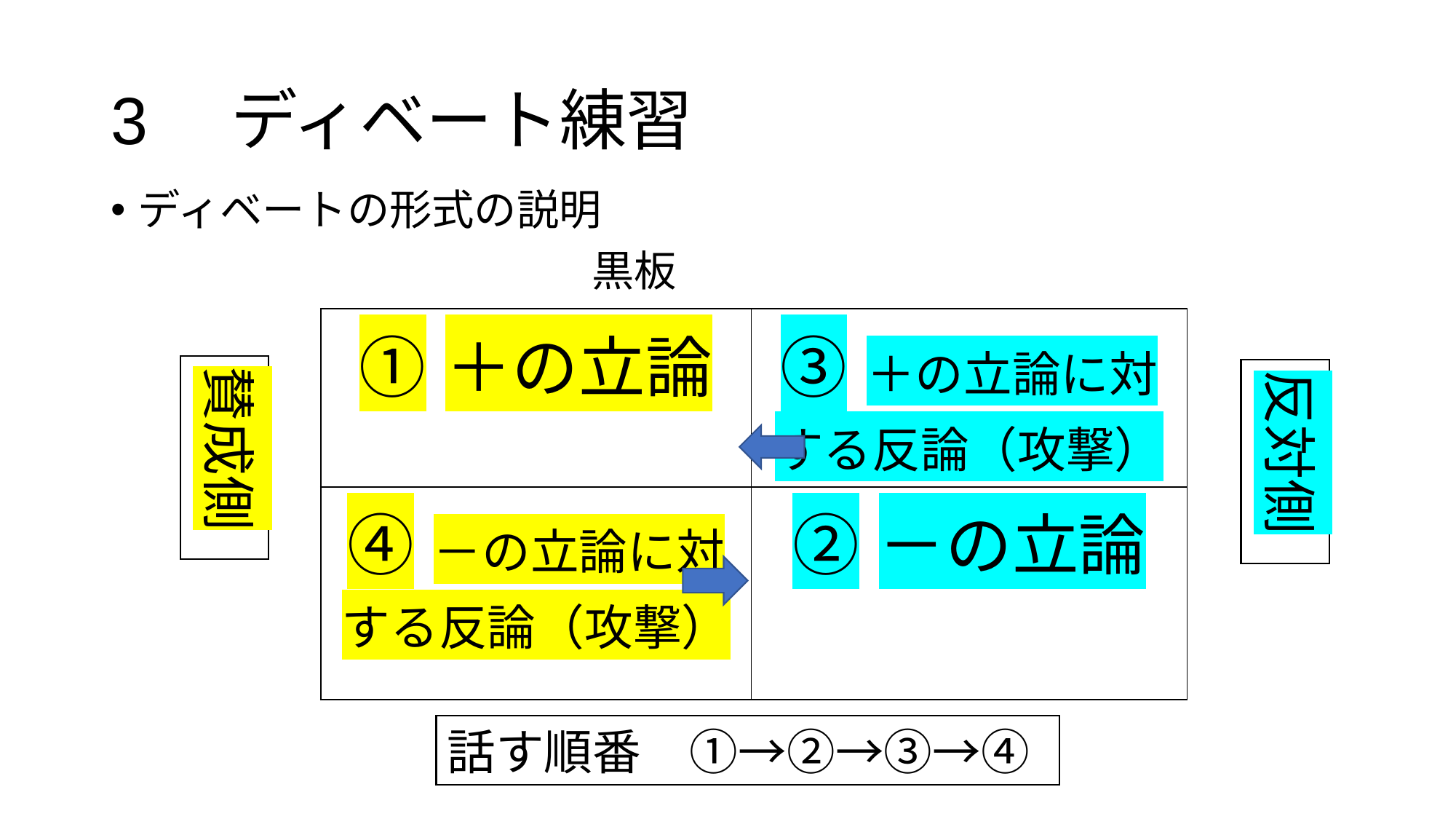

# 3　ディベート練習
ディベートの形式の説明
　　                                          黒板

| ①＋の立論 | ③＋の立論に対する反論（攻撃） |
| --- | --- |
| ④－の立論に対する反論（攻撃） | ②－の立論 |
賛成側
反対側

話す順番　①→②→③→④